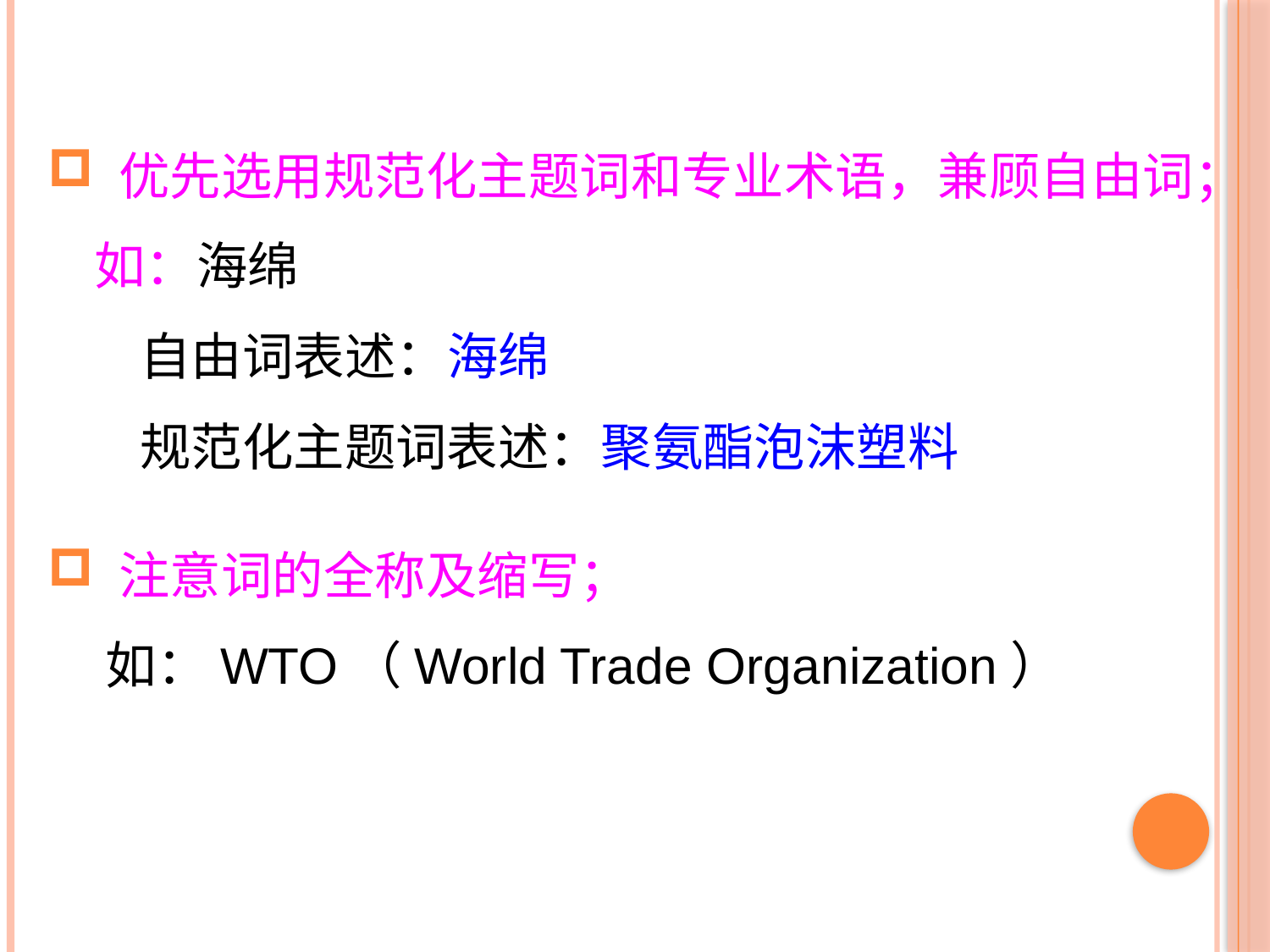

优先选用规范化主题词和专业术语，兼顾自由词；
   如：海绵
       自由词表述：海绵
       规范化主题词表述：聚氨酯泡沫塑料

 注意词的全称及缩写；
    如：WTO（World Trade Organization）